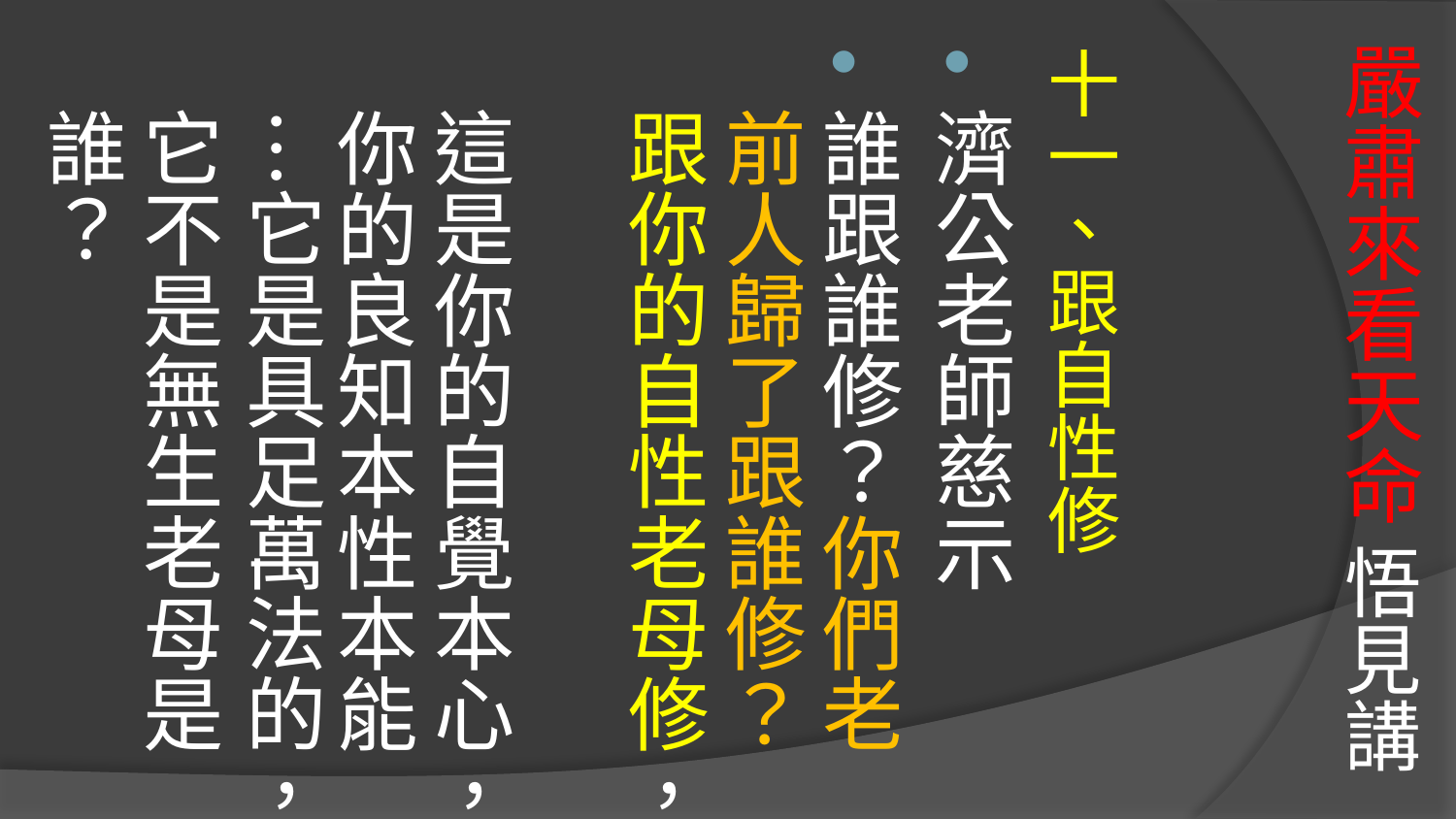

# 嚴肅來看天命 悟見講
十一、跟自性修
濟公老師慈示
誰跟誰修？你們老前人歸了跟誰修？跟你的自性老母修，
這是你的自覺本心，你的良知本性本能…它是具足萬法的，它不是無生老母是誰？